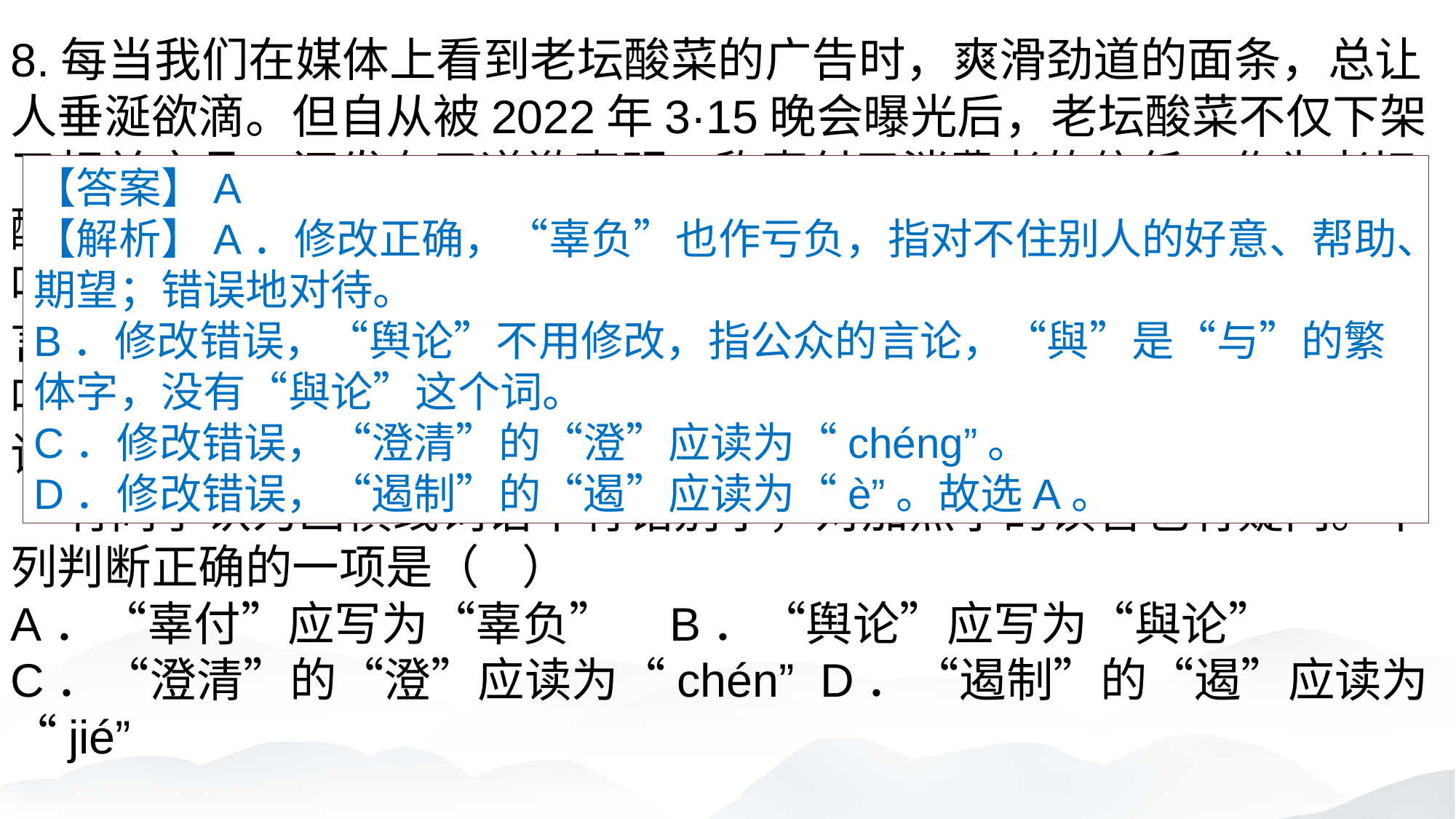

8.每当我们在媒体上看到老坛酸菜的广告时，爽滑劲道的面条，总让人垂涎欲滴。但自从被2022年3·15晚会曝光后，老坛酸菜不仅下架了相关产品，还发布了道歉声明，称辜付了消费者的信任。作为老坛酸菜的代言人，因被曝光了一段其早年为老坛酸菜拍摄代言广告时边吃边吐的视频而处于舆论的风口浪尖。这段视频经网上传播后，该代言人的形象一落千丈，人设崩塌。好在广告拍摄方及时澄清：代言人吐面的原因是多次拍摄吃面导致胃部不适造成的。最终，网友们的批评指责才渐渐地被遏制。
    有同学认为画横线词语中有错别字，对加点字的读音也有疑问。下列判断正确的一项是（    ）
A．“辜付”应写为“辜负”    B．“舆论”应写为“與论”
C．“澄清”的“澄”应读为“chén”  D．“遏制”的“遏”应读为“jié”
【答案】A
【解析】A．修改正确，“辜负”也作亏负，指对不住别人的好意、帮助、期望；错误地对待。
B．修改错误，“舆论”不用修改，指公众的言论，“與”是“与”的繁体字，没有“與论”这个词。
C．修改错误，“澄清”的“澄”应读为“chéng”。
D．修改错误，“遏制”的“遏”应读为“è”。故选A。